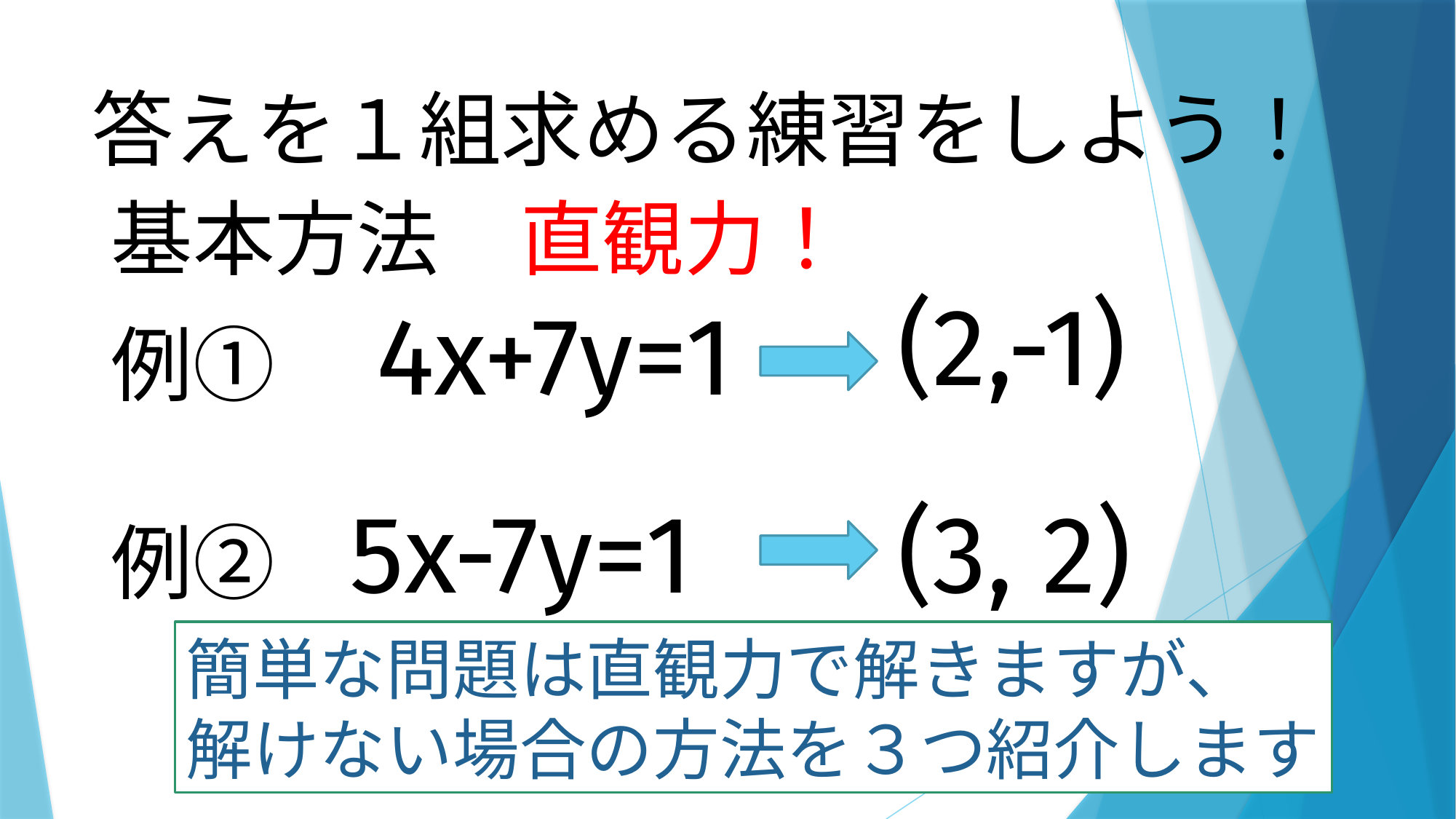

# 答えを１組求める練習をしよう！
基本方法　直観力！
例①　4x+7y=1

(2,-1)

例②  5x-7y=1
(3, 2)

簡単な問題は直観力で解きますが、
解けない場合の方法を３つ紹介します